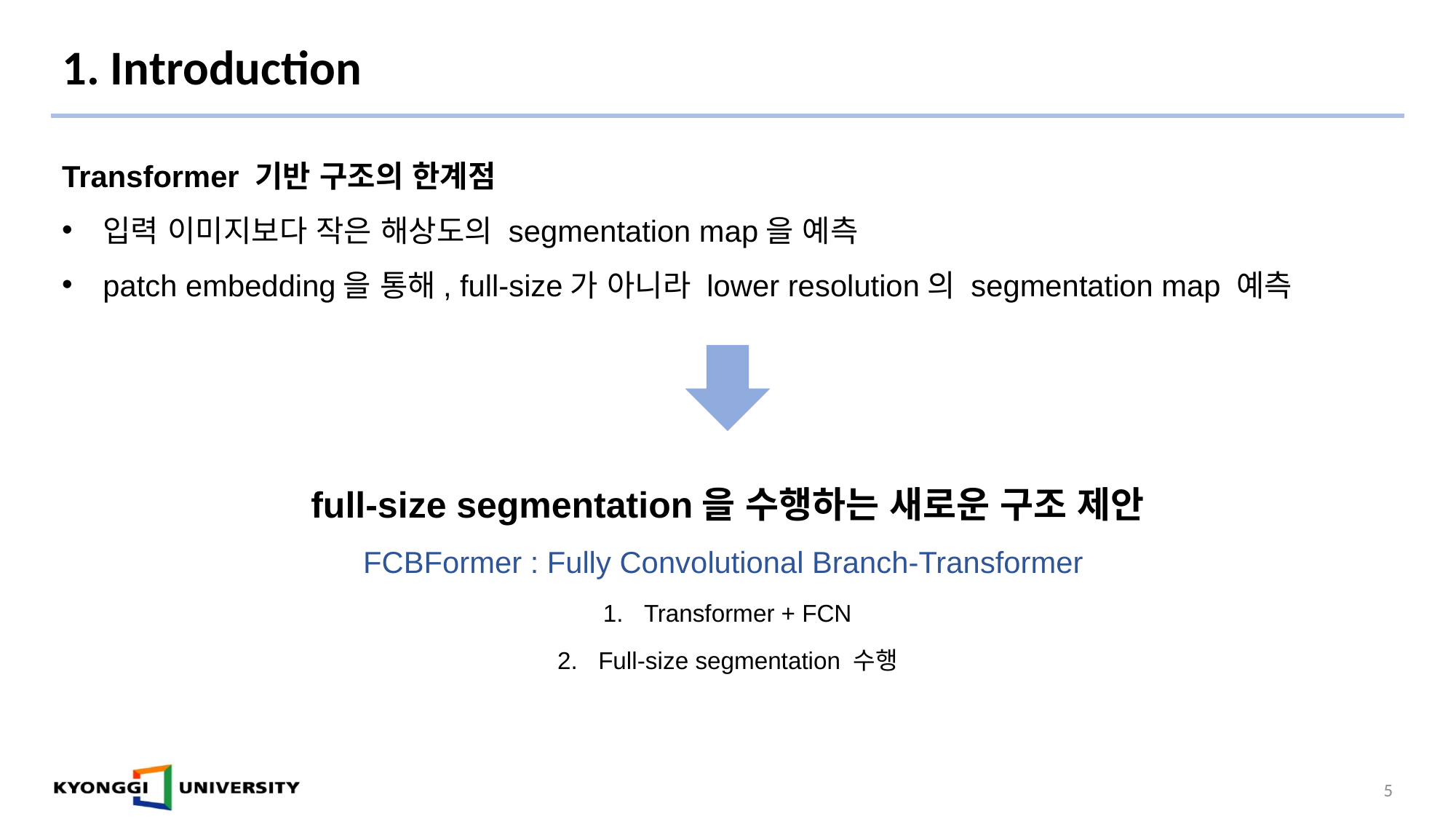

# 1. Introduction
Transformer 기반 구조의 한계점
입력 이미지보다 작은 해상도의 segmentation map을 예측
patch embedding을 통해, full-size가 아니라 lower resolution의 segmentation map 예측

full-size segmentation을 수행하는 새로운 구조 제안
FCBFormer : Fully Convolutional Branch-Transformer
Transformer + FCN
Full-size segmentation 수행
5